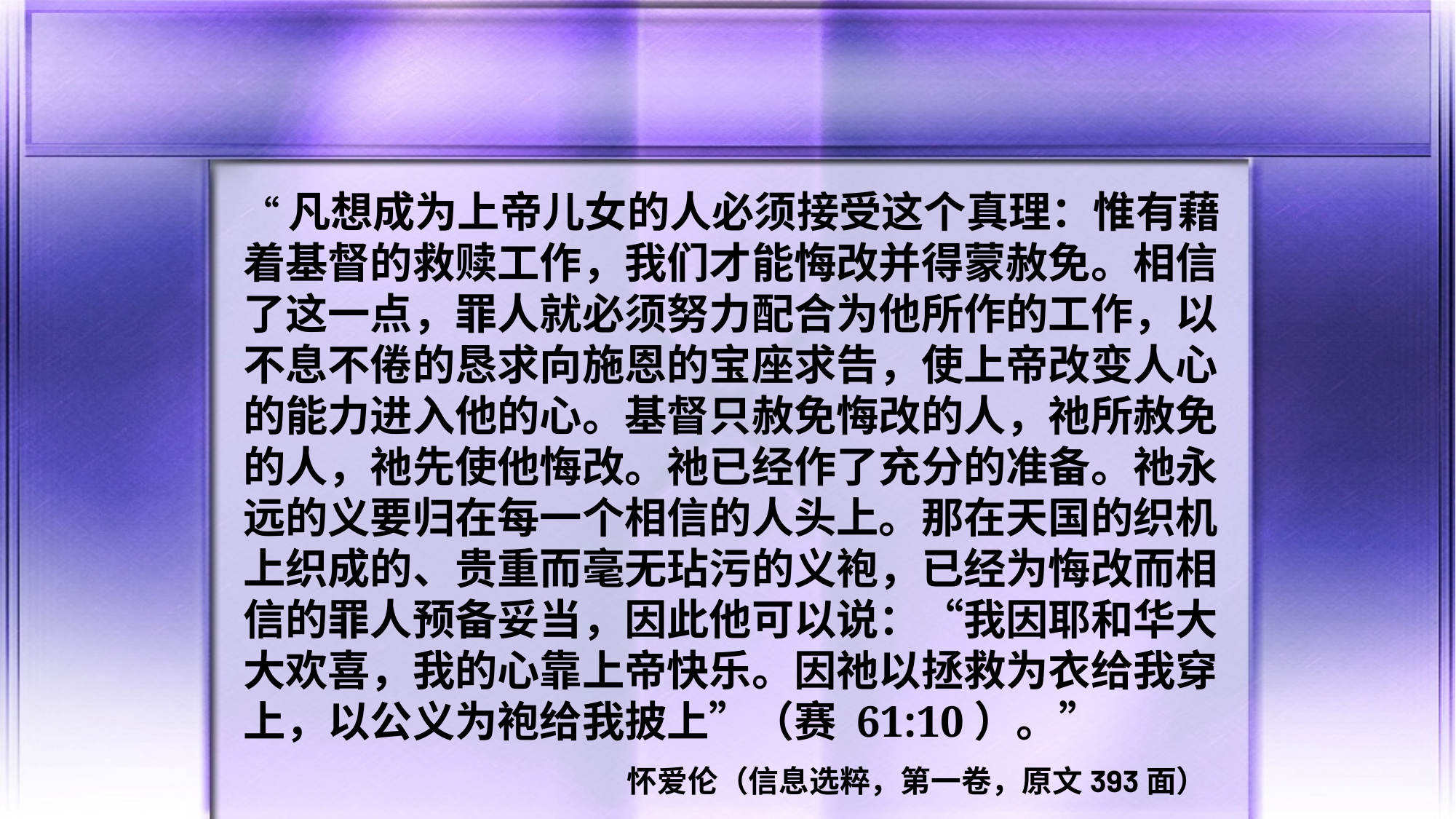

“凡想成为上帝儿女的人必须接受这个真理：惟有藉着基督的救赎工作，我们才能悔改并得蒙赦免。相信了这一点，罪人就必须努力配合为他所作的工作，以不息不倦的恳求向施恩的宝座求告，使上帝改变人心的能力进入他的心。基督只赦免悔改的人，祂所赦免的人，祂先使他悔改。祂已经作了充分的准备。祂永远的义要归在每一个相信的人头上。那在天国的织机上织成的、贵重而毫无玷污的义袍，已经为悔改而相信的罪人预备妥当，因此他可以说：“我因耶和华大大欢喜，我的心靠上帝快乐。因祂以拯救为衣给我穿上，以公义为袍给我披上”（赛 61:10）。”
怀爱伦（信息选粹，第一卷，原文393面）